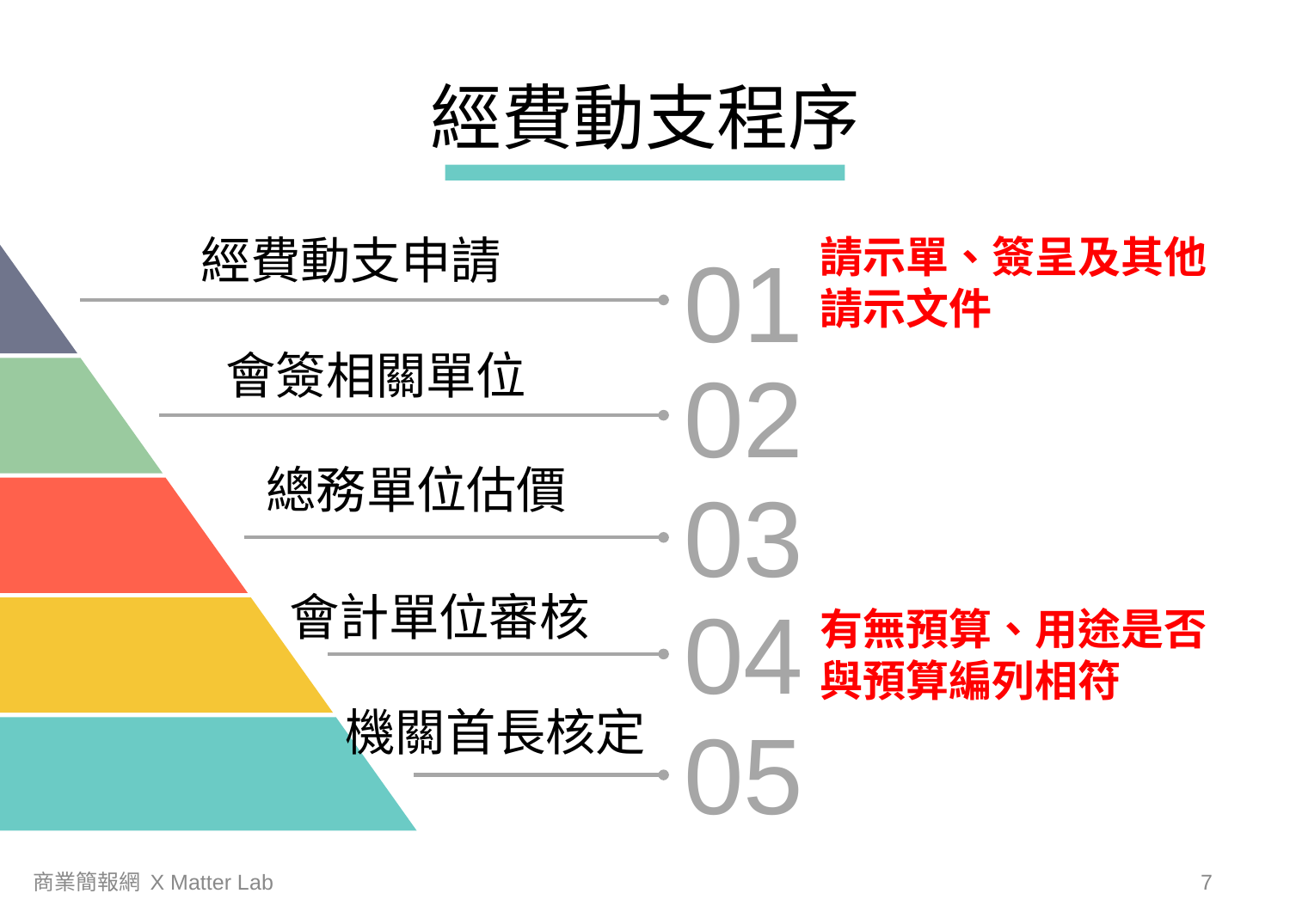

經費動支程序

經費動支申請
請示單、簽呈及其他請示文件

01
會簽相關單位
02
總務單位估價
03
會計單位審核
有無預算、用途是否與預算編列相符
04
機關首長核定
05
商業簡報網 X Matter Lab
7